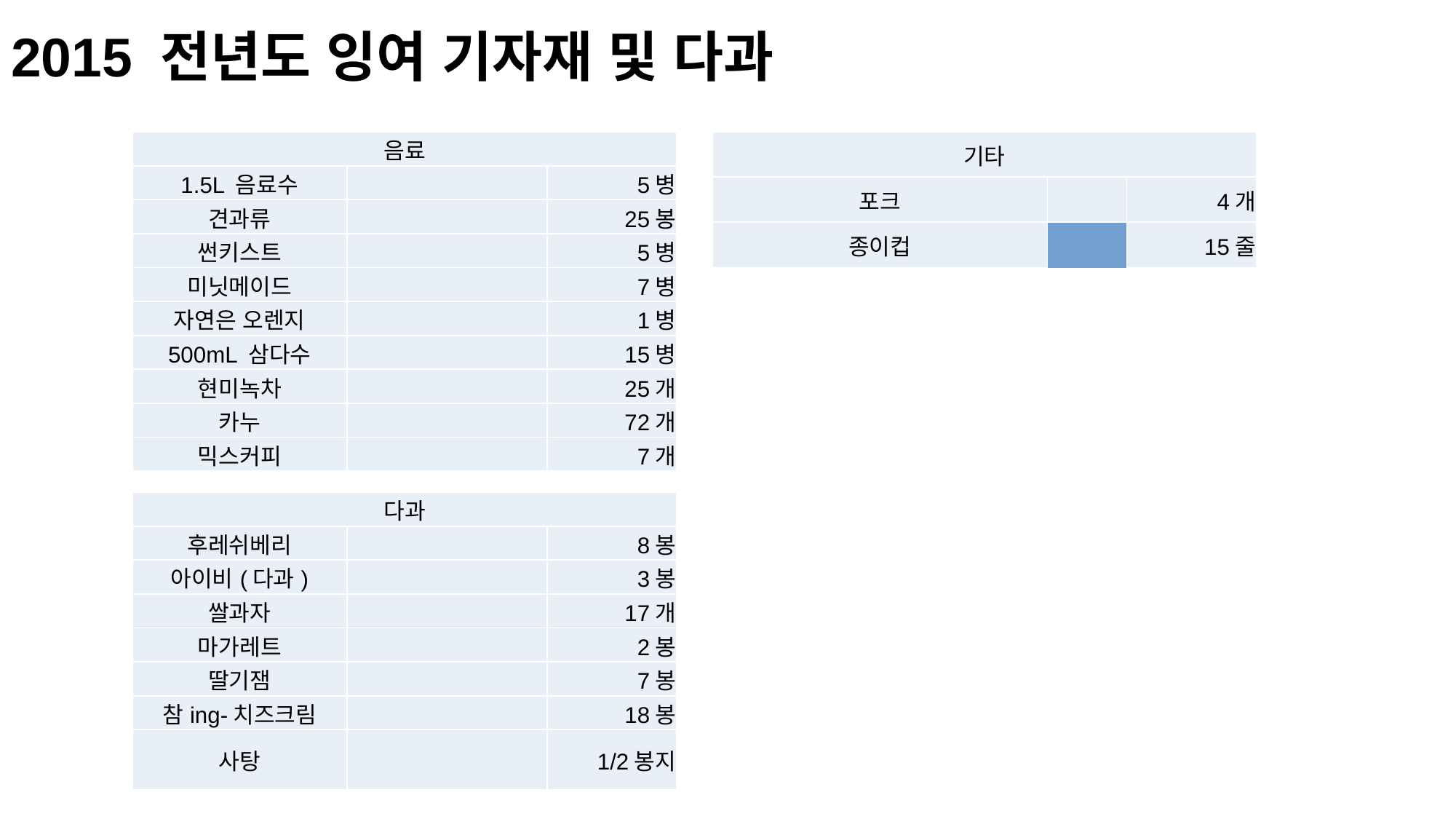

# 2015 전년도 잉여 기자재 및 다과
| 음료 |  |  |
| --- | --- | --- |
| 1.5L 음료수 |  | 5병 |
| 견과류 |  | 25봉 |
| 썬키스트 |  | 5병 |
| 미닛메이드 |  | 7병 |
| 자연은 오렌지 |  | 1병 |
| 500mL 삼다수 |  | 15병 |
| 현미녹차 |  | 25개 |
| 카누 |  | 72개 |
| 믹스커피 |  | 7개 |
| 기타 |  |  |  |
| --- | --- | --- | --- |
| 포크 |  |  | 4개 |
| 종이컵 |  |  | 15줄 |
| 다과 |  |  |
| --- | --- | --- |
| 후레쉬베리 |  | 8봉 |
| 아이비(다과) |  | 3봉 |
| 쌀과자 |  | 17개 |
| 마가레트 |  | 2봉 |
| 딸기잼 |  | 7봉 |
| 참ing-치즈크림 |  | 18봉 |
| 사탕 |  | 1/2봉지 |